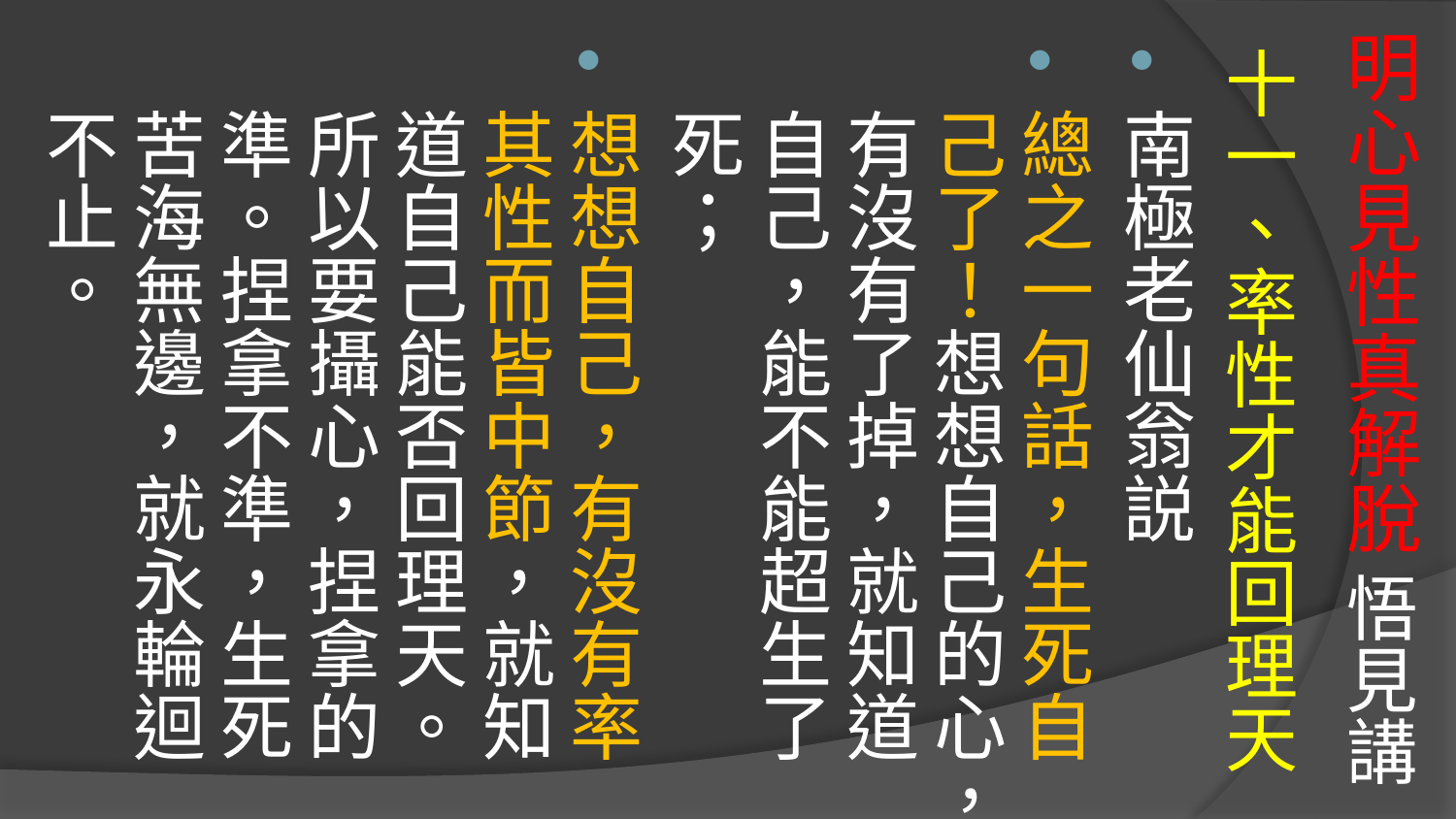

# 明心見性真解脫 悟見講
十一、率性才能回理天
南極老仙翁説
總之一句話，生死自己了！想想自己的心，有沒有了掉，就知道自己，能不能超生了死；
想想自己，有沒有率其性而皆中節，就知道自己能否回理天。所以要攝心，捏拿的準。捏拿不準，生死苦海無邊，就永輪迴不止。